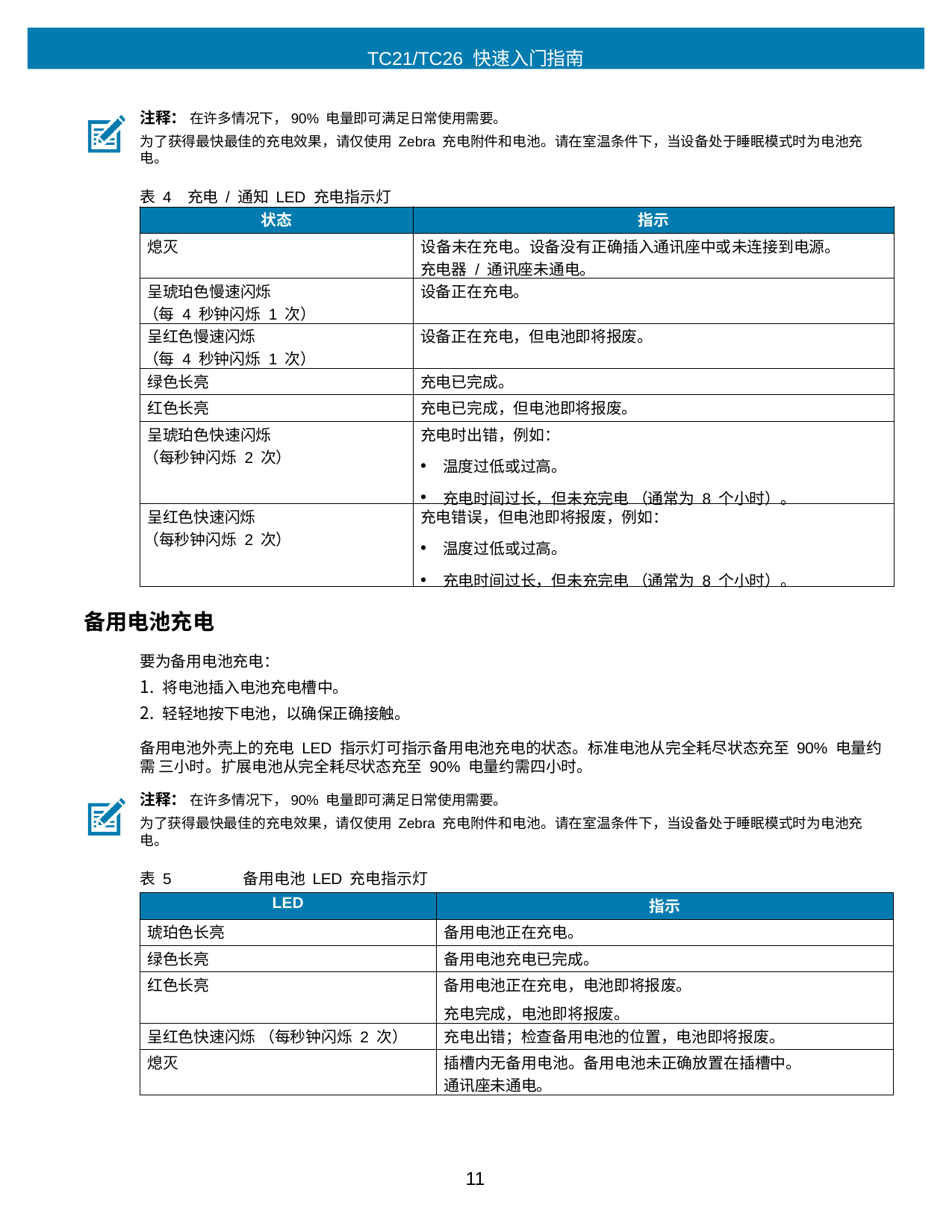

TC21/TC26 快速入门指南
注释： 在许多情况下，90% 电量即可满足日常使用需要。
为了获得最快最佳的充电效果，请仅使用 Zebra 充电附件和电池。请在室温条件下，当设备处于睡眠模式时为电池充电。

表 4	充电 / 通知 LED 充电指示灯

| 状态 | 指示 |
| --- | --- |
| 熄灭 | 设备未在充电。设备没有正确插入通讯座中或未连接到电源。 充电器 / 通讯座未通电。 |
| 呈琥珀色慢速闪烁 （每 4 秒钟闪烁 1 次） | 设备正在充电。 |
| 呈红色慢速闪烁 （每 4 秒钟闪烁 1 次） | 设备正在充电，但电池即将报废。 |
| 绿色长亮 | 充电已完成。 |
| 红色长亮 | 充电已完成，但电池即将报废。 |
| 呈琥珀色快速闪烁 （每秒钟闪烁 2 次） | 充电时出错，例如： 温度过低或过高。 充电时间过长，但未充完电 （通常为 8 个小时）。 |
| 呈红色快速闪烁 （每秒钟闪烁 2 次） | 充电错误，但电池即将报废，例如： 温度过低或过高。 充电时间过长，但未充完电 （通常为 8 个小时）。 |
备用电池充电
要为备用电池充电：
将电池插入电池充电槽中。
轻轻地按下电池，以确保正确接触。
备用电池外壳上的充电 LED 指示灯可指示备用电池充电的状态。标准电池从完全耗尽状态充至 90% 电量约需 三小时。扩展电池从完全耗尽状态充至 90% 电量约需四小时。
注释： 在许多情况下，90% 电量即可满足日常使用需要。
为了获得最快最佳的充电效果，请仅使用 Zebra 充电附件和电池。请在室温条件下，当设备处于睡眠模式时为电池充电。

表 5	备用电池 LED 充电指示灯

| LED | 指示 |
| --- | --- |
| 琥珀色长亮 | 备用电池正在充电。 |
| 绿色长亮 | 备用电池充电已完成。 |
| 红色长亮 | 备用电池正在充电，电池即将报废。 充电完成，电池即将报废。 |
| 呈红色快速闪烁 （每秒钟闪烁 2 次） | 充电出错；检查备用电池的位置，电池即将报废。 |
| 熄灭 | 插槽内无备用电池。备用电池未正确放置在插槽中。 通讯座未通电。 |
11